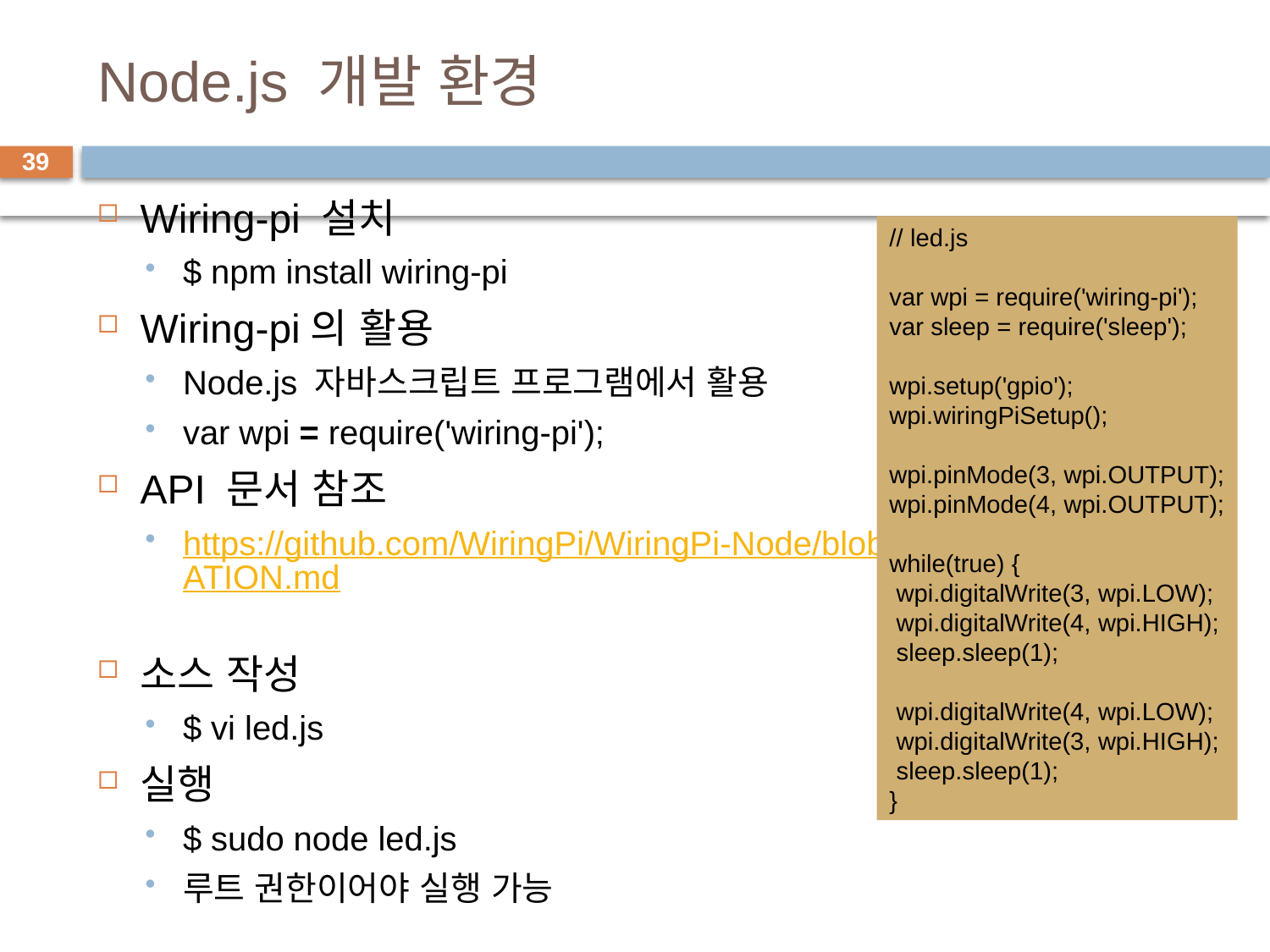

# Node.js 개발 환경
39
Wiring-pi 설치
$ npm install wiring-pi
Wiring-pi의 활용
Node.js 자바스크립트 프로그램에서 활용
var wpi = require('wiring-pi');
API 문서 참조
https://github.com/WiringPi/WiringPi-Node/blob/master/DOCUMENTATION.md
소스 작성
$ vi led.js
실행
$ sudo node led.js
루트 권한이어야 실행 가능
// led.js

var wpi = require('wiring-pi');
var sleep = require('sleep');
wpi.setup('gpio');
wpi.wiringPiSetup();

wpi.pinMode(3, wpi.OUTPUT);
wpi.pinMode(4, wpi.OUTPUT);

while(true) {
 wpi.digitalWrite(3, wpi.LOW);
 wpi.digitalWrite(4, wpi.HIGH);
 sleep.sleep(1);

 wpi.digitalWrite(4, wpi.LOW);
 wpi.digitalWrite(3, wpi.HIGH);
 sleep.sleep(1);
}